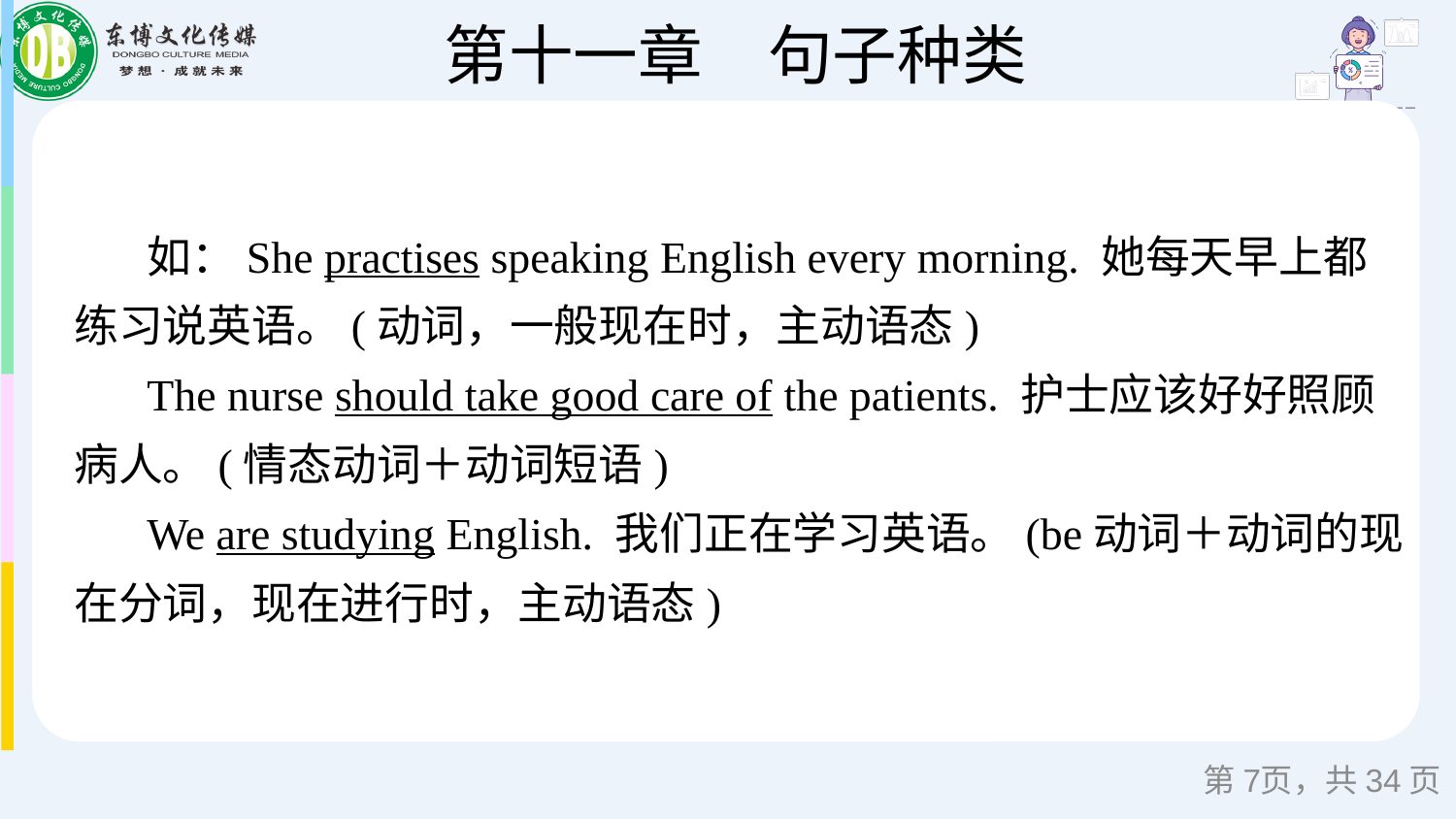

如：She practises speaking English every morning. 她每天早上都练习说英语。(动词，一般现在时，主动语态)
The nurse should take good care of the patients. 护士应该好好照顾病人。(情态动词＋动词短语)
We are studying English. 我们正在学习英语。(be动词＋动词的现在分词，现在进行时，主动语态)
第7页，共34页